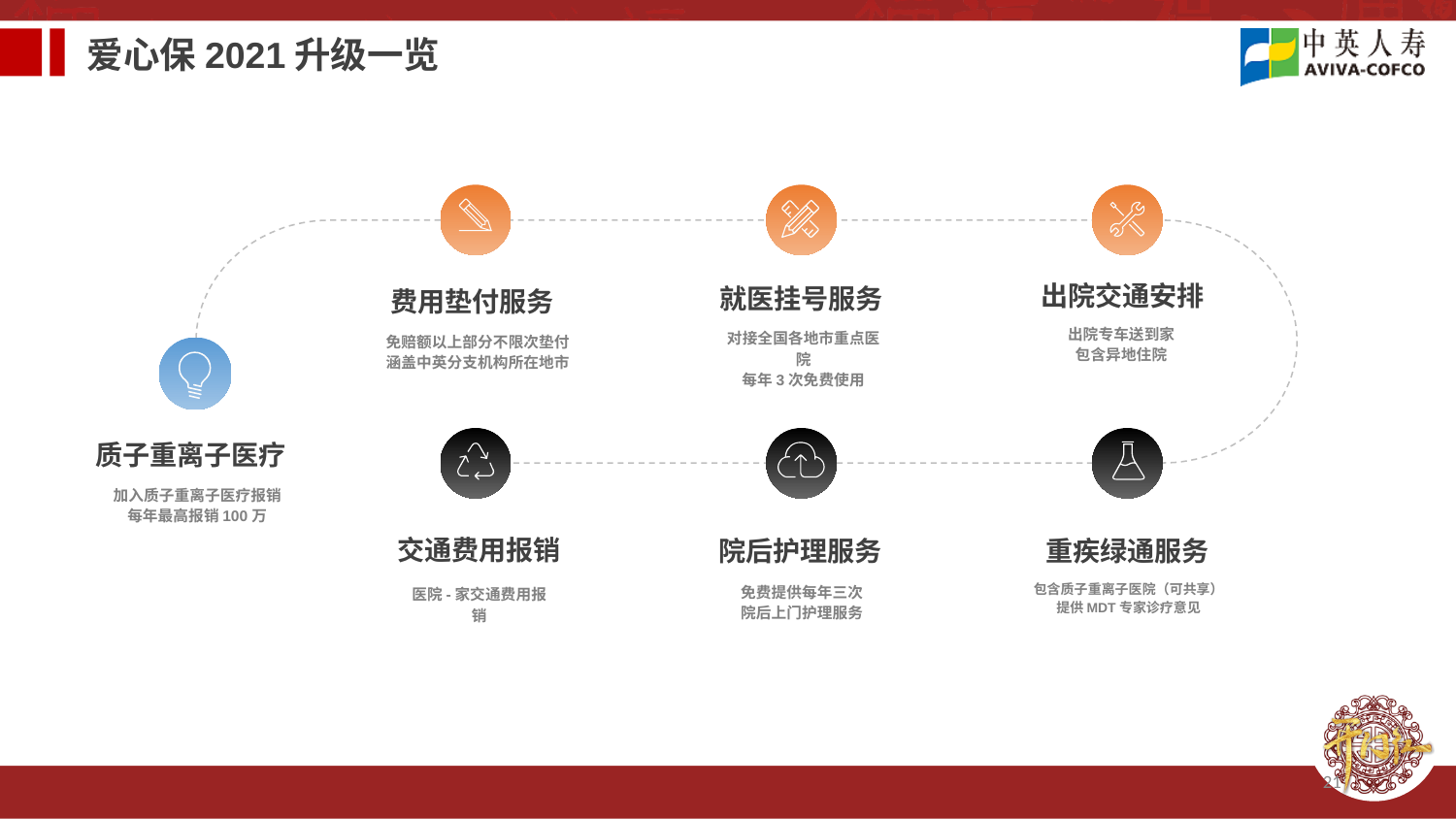

爱心保2021升级一览

出院交通安排
出院专车送到家
包含异地住院
就医挂号服务
对接全国各地市重点医院
每年3次免费使用
费用垫付服务
免赔额以上部分不限次垫付
涵盖中英分支机构所在地市

质子重离子医疗
加入质子重离子医疗报销
每年最高报销100万

交通费用报销
医院-家交通费用报销
重疾绿通服务
包含质子重离子医院（可共享）
提供MDT专家诊疗意见
院后护理服务
免费提供每年三次
院后上门护理服务
21